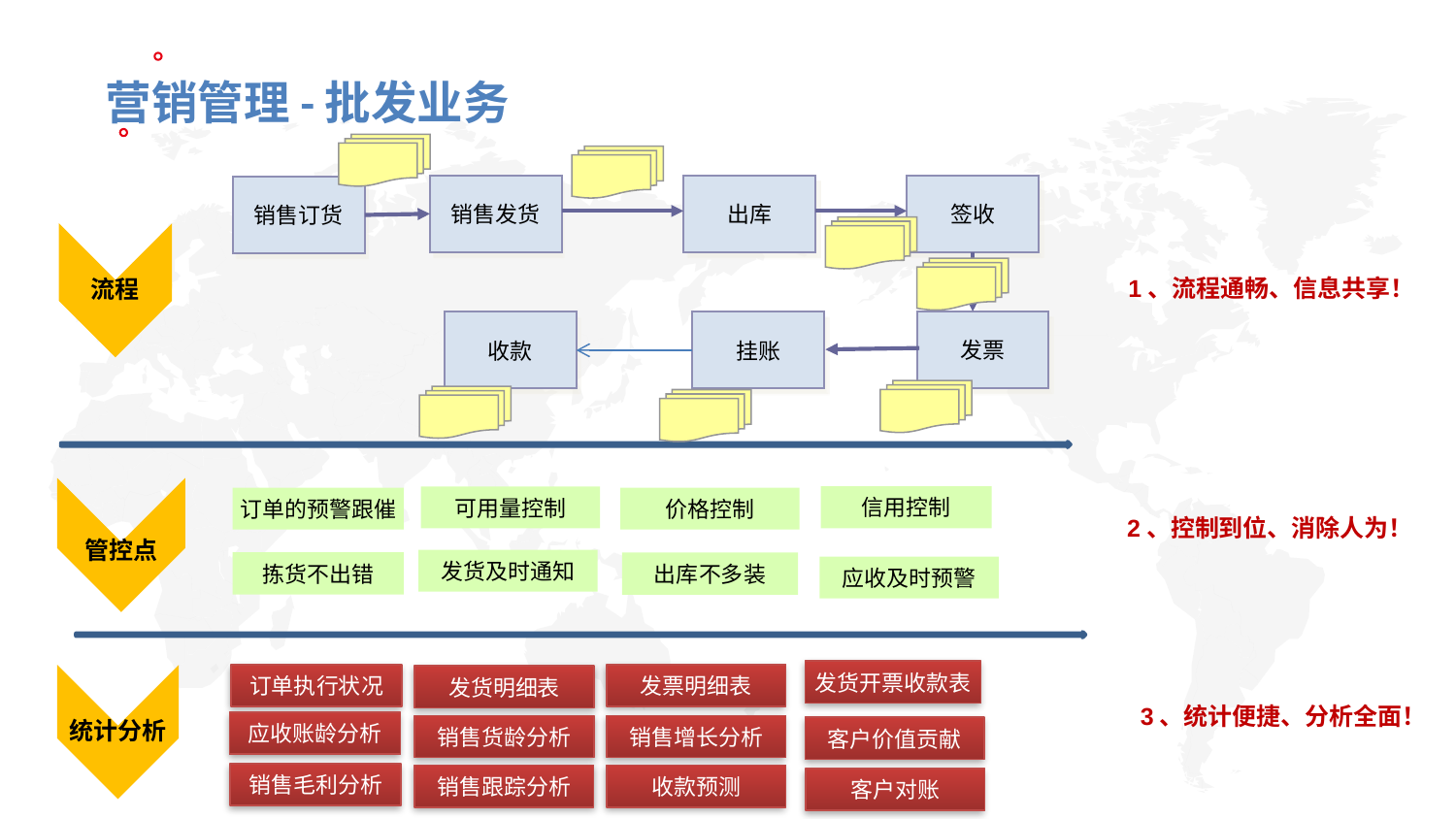

营销管理-批发业务

销售发货
出库
签收
销售订货

发票
收款
挂账

流程
1、流程通畅、信息共享！

管控点
信用控制
可用量控制
订单的预警跟催
价格控制
2、控制到位、消除人为！
发货及时通知
拣货不出错
出库不多装
应收及时预警

发货开票收款表
订单执行状况
发票明细表

统计分析
发货明细表
3、统计便捷、分析全面！
应收账龄分析
销售货龄分析
销售增长分析
客户价值贡献
销售毛利分析
销售跟踪分析
收款预测
客户对账